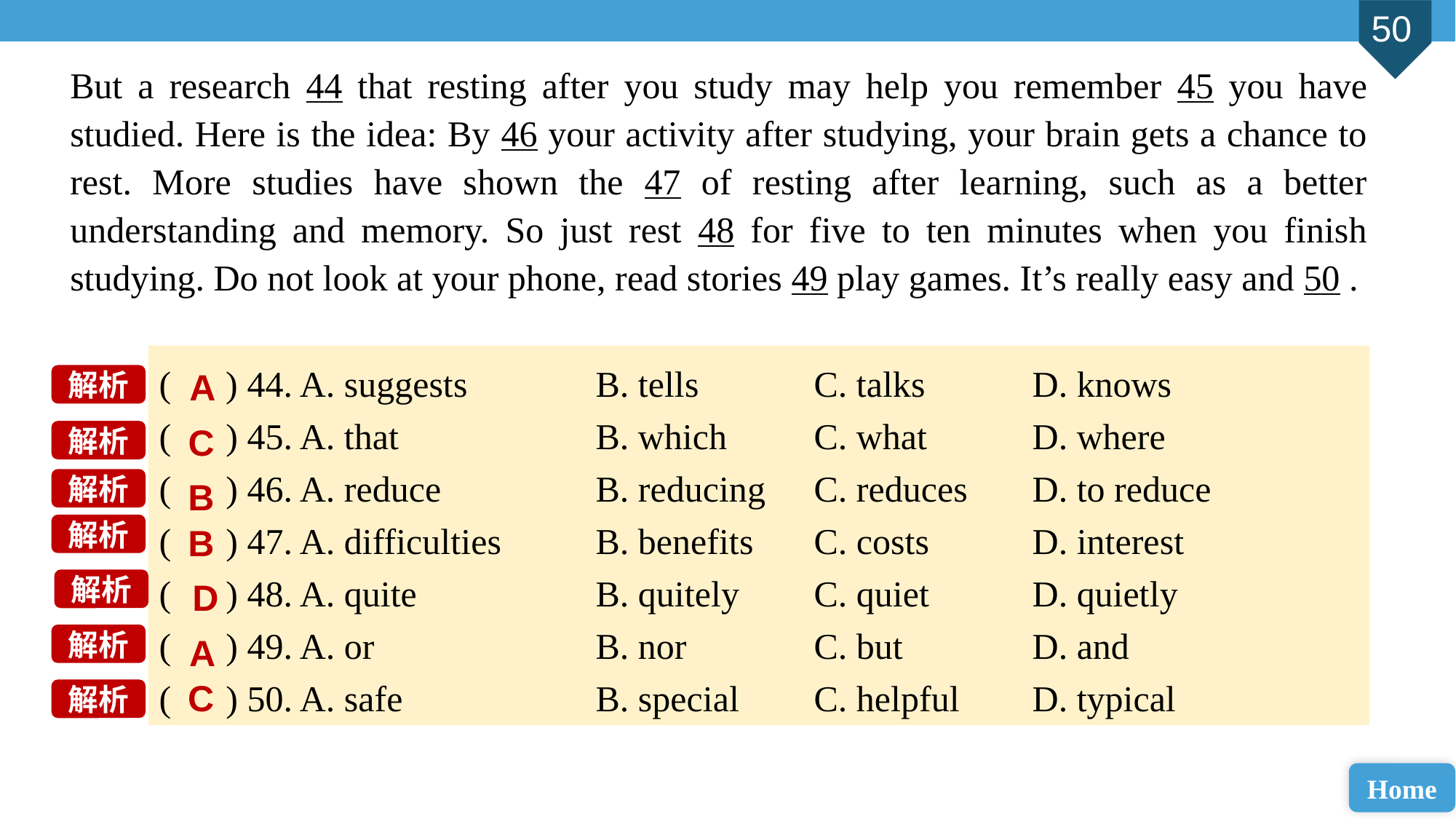

But a research 44 that resting after you study may help you remember 45 you have studied. Here is the idea: By 46 your activity after studying, your brain gets a chance to rest. More studies have shown the 47 of resting after learning, such as a better understanding and memory. So just rest 48 for five to ten minutes when you finish studying. Do not look at your phone, read stories 49 play games. It’s really easy and 50 .
(      ) 44. A. suggests 		B. tells 	C. talks 	D. knows
(      ) 45. A. that 		B. which 	C. what 	D. where
(      ) 46. A. reduce 		B. reducing 	C. reduces 	D. to reduce
(      ) 47. A. difficulties	B. benefits 	C. costs 	D. interest
(      ) 48. A. quite 		B. quitely 	C. quiet 	D. quietly
(      ) 49. A. or 		B. nor 		C. but 		D. and
(      ) 50. A. safe 		B. special 	C. helpful 	D. typical
A
解析
C
解析
B
解析
B
解析
D
解析
A
解析
C
解析